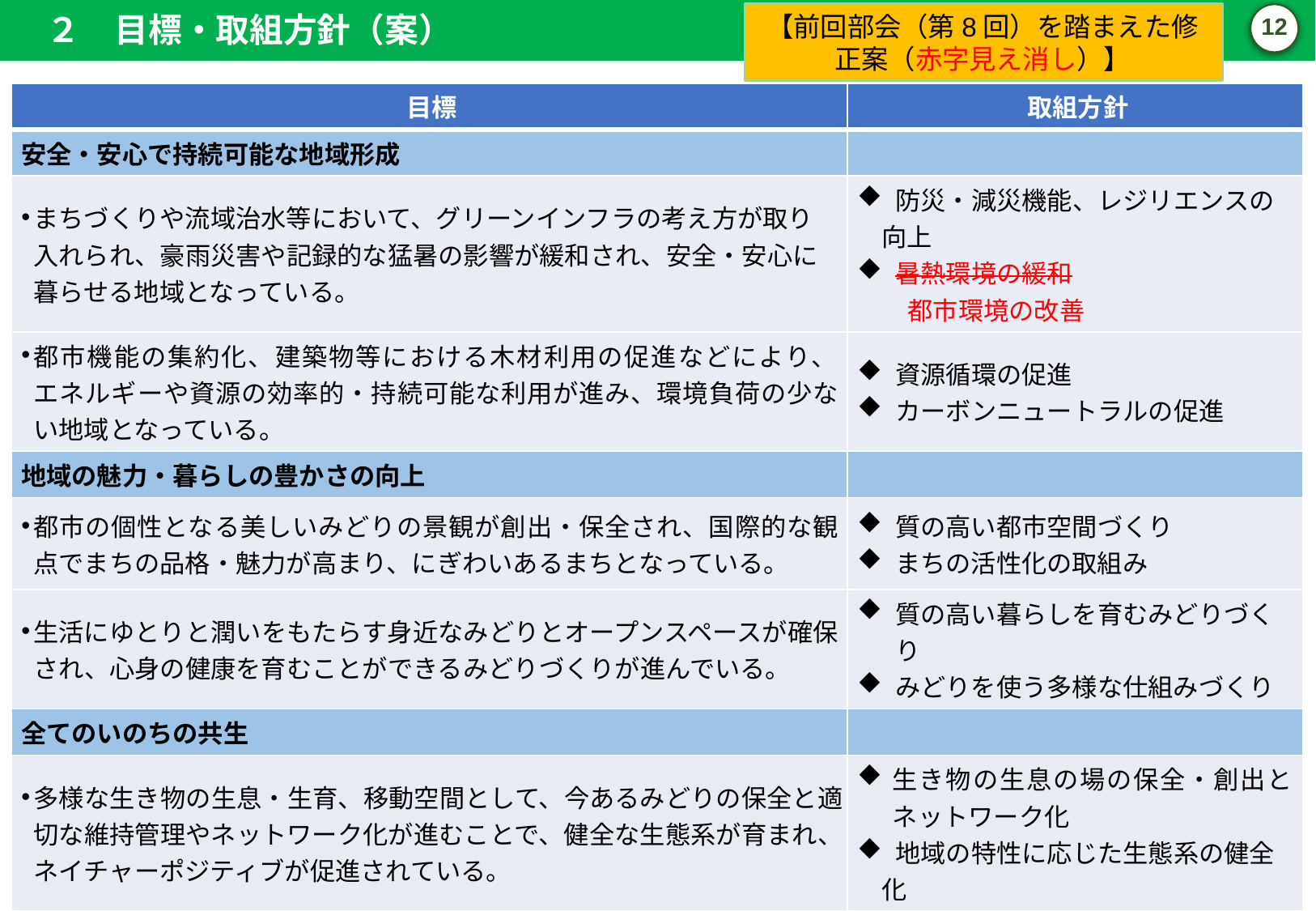

２　目標・取組方針（案）
【前回部会（第8回）を踏まえた修正案（赤字見え消し）】
12
| 目標 | 取組方針 |
| --- | --- |
| 安全・安心で持続可能な地域形成 |  |
| まちづくりや流域治水等において、グリーンインフラの考え方が取り入れられ、豪雨災害や記録的な猛暑の影響が緩和され、安全・安心に暮らせる地域となっている。 | 防災・減災機能、レジリエンスの向上　 暑熱環境の緩和 　　都市環境の改善 |
| 都市機能の集約化、建築物等における木材利用の促進などにより、 エネルギーや資源の効率的・持続可能な利用が進み、環境負荷の少ない地域となっている。 | 資源循環の促進 カーボンニュートラルの促進 |
| 地域の魅力・暮らしの豊かさの向上 |  |
| 都市の個性となる美しいみどりの景観が創出・保全され、国際的な観点でまちの品格・魅力が高まり、にぎわいあるまちとなっている。 | 質の高い都市空間づくり まちの活性化の取組み |
| 生活にゆとりと潤いをもたらす身近なみどりとオープンスペースが確保され、心身の健康を育むことができるみどりづくりが進んでいる。 | 質の高い暮らしを育むみどりづくり みどりを使う多様な仕組みづくり |
| 全てのいのちの共生 |  |
| 多様な生き物の生息・生育、移動空間として、今あるみどりの保全と適切な維持管理やネットワーク化が進むことで、健全な生態系が育まれ、 ネイチャーポジティブが促進されている。 | 生き物の生息の場の保全・創出と ネットワーク化 地域の特性に応じた生態系の健全化 |
| 自然と人とのつながりを理解し、大切にする豊かな心と感性が育まれ、 生物多様性の保全や自然の持続可能な利用に向けた活動の輪が広がっている。 | 人と自然の共生に係る理解促進 自然との共生に向けた府民の行動 変容 |